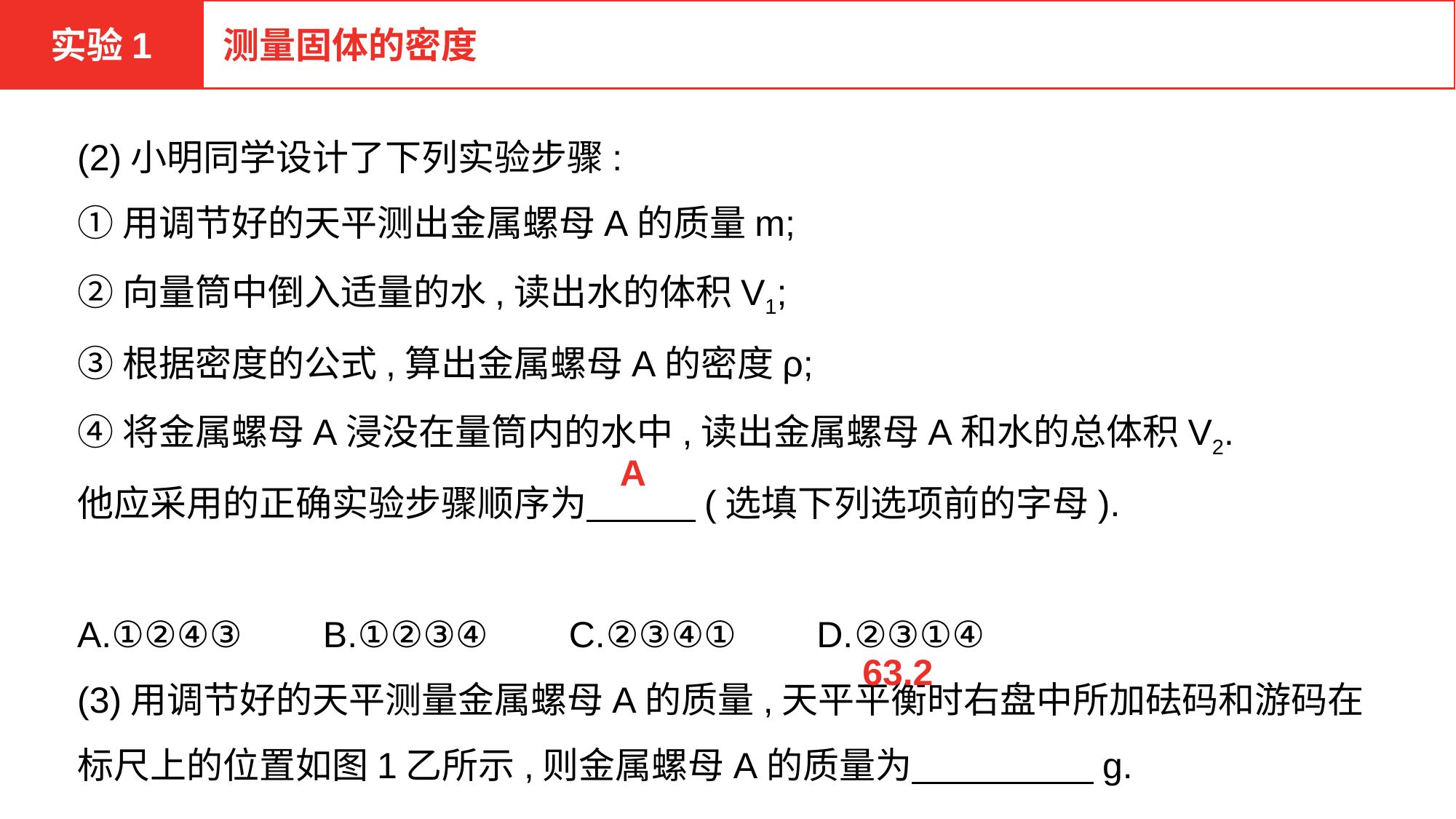

实验1
测量固体的密度
(2)小明同学设计了下列实验步骤:
①用调节好的天平测出金属螺母A的质量m;
②向量筒中倒入适量的水,读出水的体积V1;
③根据密度的公式,算出金属螺母A的密度ρ;
④将金属螺母A浸没在量筒内的水中,读出金属螺母A和水的总体积V2.
他应采用的正确实验步骤顺序为　　　(选填下列选项前的字母).
A.①②④③        B.①②③④        C.②③④①        D.②③①④
(3)用调节好的天平测量金属螺母A的质量,天平平衡时右盘中所加砝码和游码在标尺上的位置如图1乙所示,则金属螺母A的质量为　　　　　g.
A
63.2